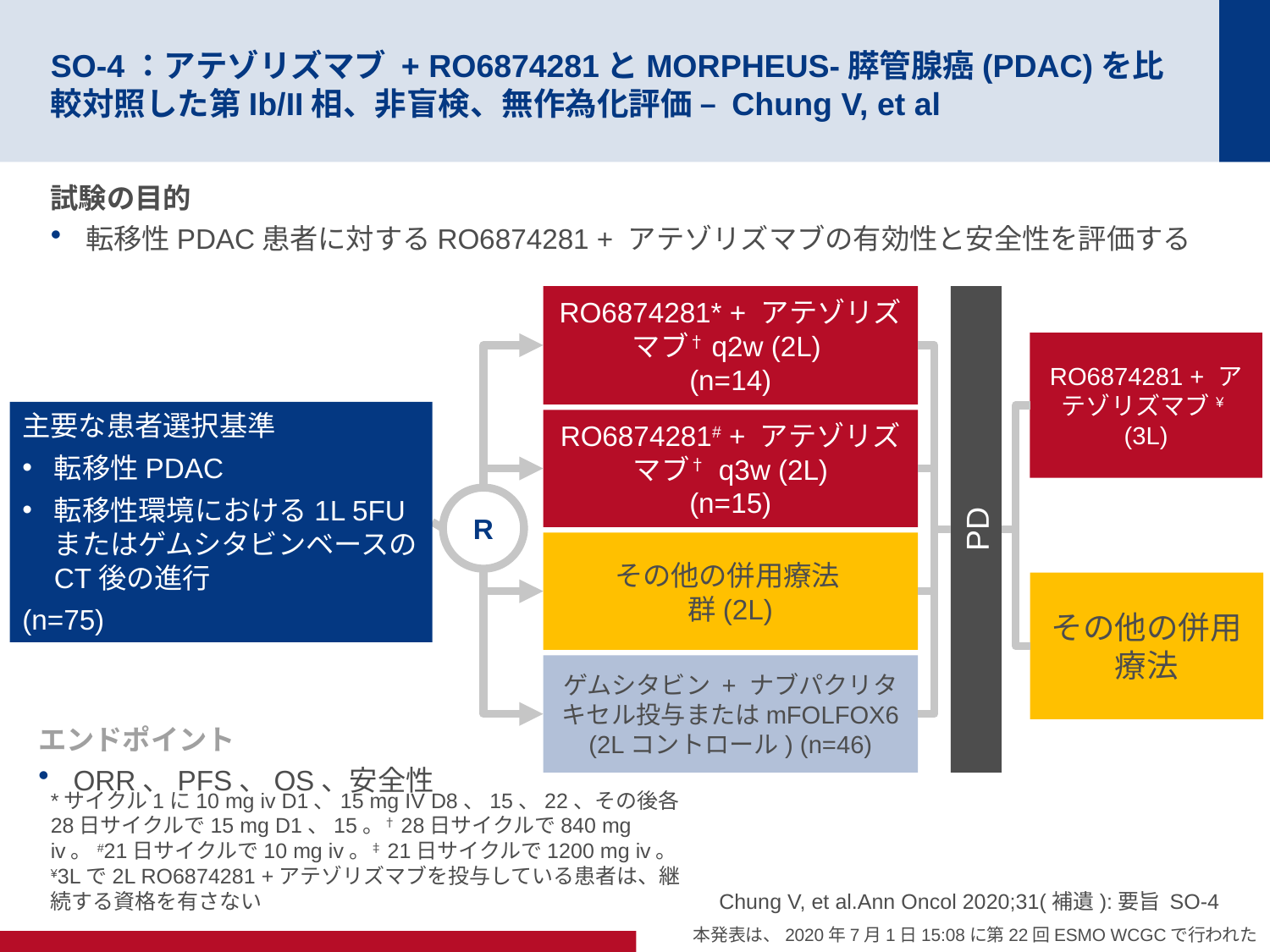

# SO-4：アテゾリズマブ + RO6874281とMORPHEUS-膵管腺癌(PDAC)を比較対照した第Ib/II相、非盲検、無作為化評価 – Chung V, et al
試験の目的
転移性PDAC患者に対するRO6874281 + アテゾリズマブの有効性と安全性を評価する
RO6874281* + アテゾリズマブ†q2w (2L)
(n=14)
PD
RO6874281 + アテゾリズマブ¥
(3L)
主要な患者選択基準
転移性PDAC
転移性環境における1L 5FUまたはゲムシタビンベースのCT後の進行
(n=75)
RO6874281# + アテゾリズマブ† q3w (2L)
(n=15)
R
その他の併用療法
群(2L)
その他の併用療法
ゲムシタビン + ナブパクリタキセル投与またはmFOLFOX6 (2Lコントロール) (n=46)
エンドポイント
ORR、PFS、OS、安全性
*サイクル1に10 mg iv D1、15 mg IV D8、15、22、その後各28日サイクルで15 mg D1、15。†28日サイクルで840 mg iv。#21日サイクルで10 mg iv。‡21日サイクルで1200 mg iv。¥3Lで2L RO6874281 +アテゾリズマブを投与している患者は、継続する資格を有さない
Chung V, et al.Ann Oncol 2020;31(補遺):要旨 SO-4
本発表は、2020年7月1日15:08に第22回ESMO WCGCで行われた